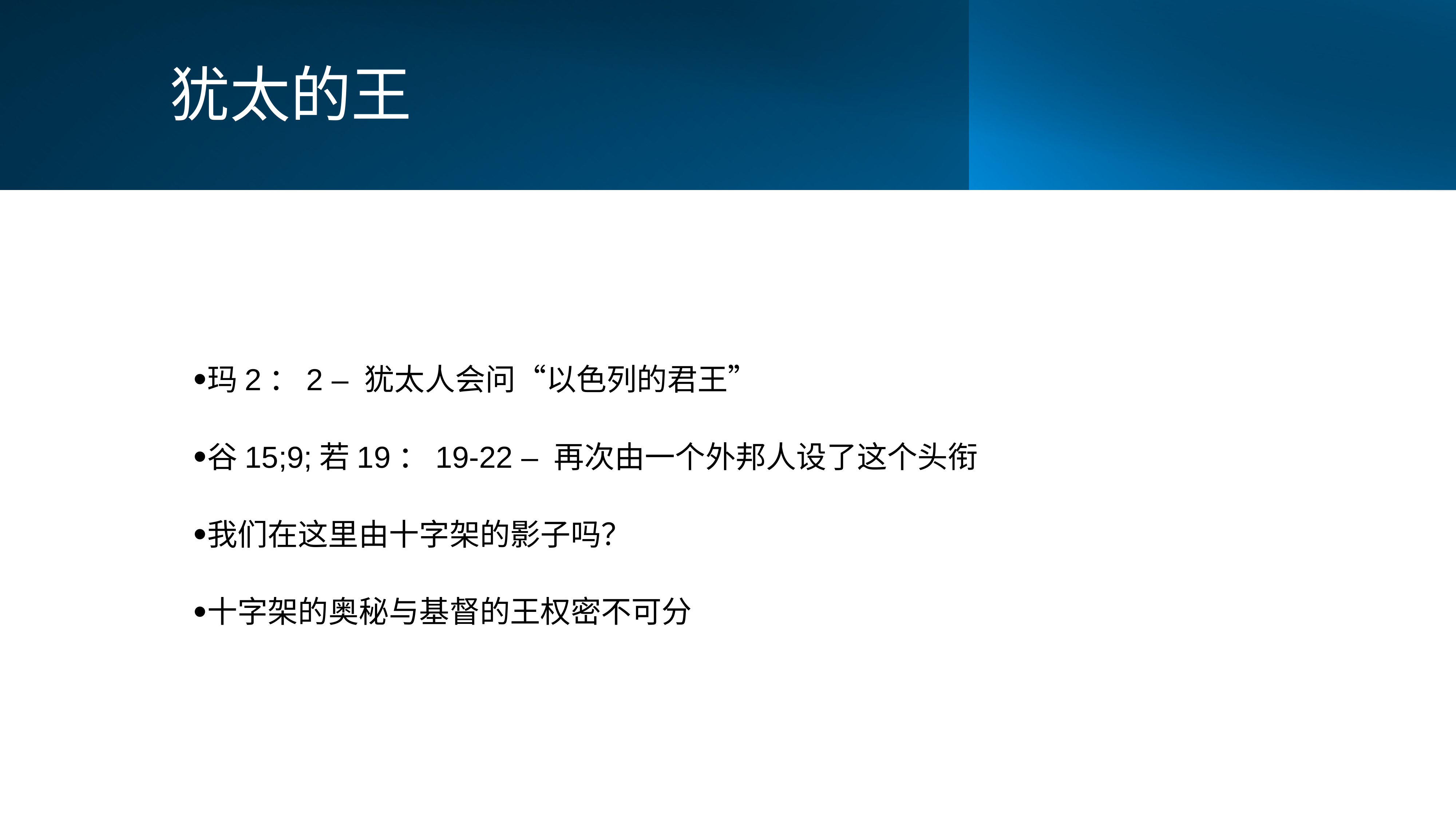

# 犹太的王
玛2：2 – 犹太人会问“以色列的君王”
谷15;9;若19：19-22 – 再次由一个外邦人设了这个头衔
我们在这里由十字架的影子吗？
十字架的奥秘与基督的王权密不可分